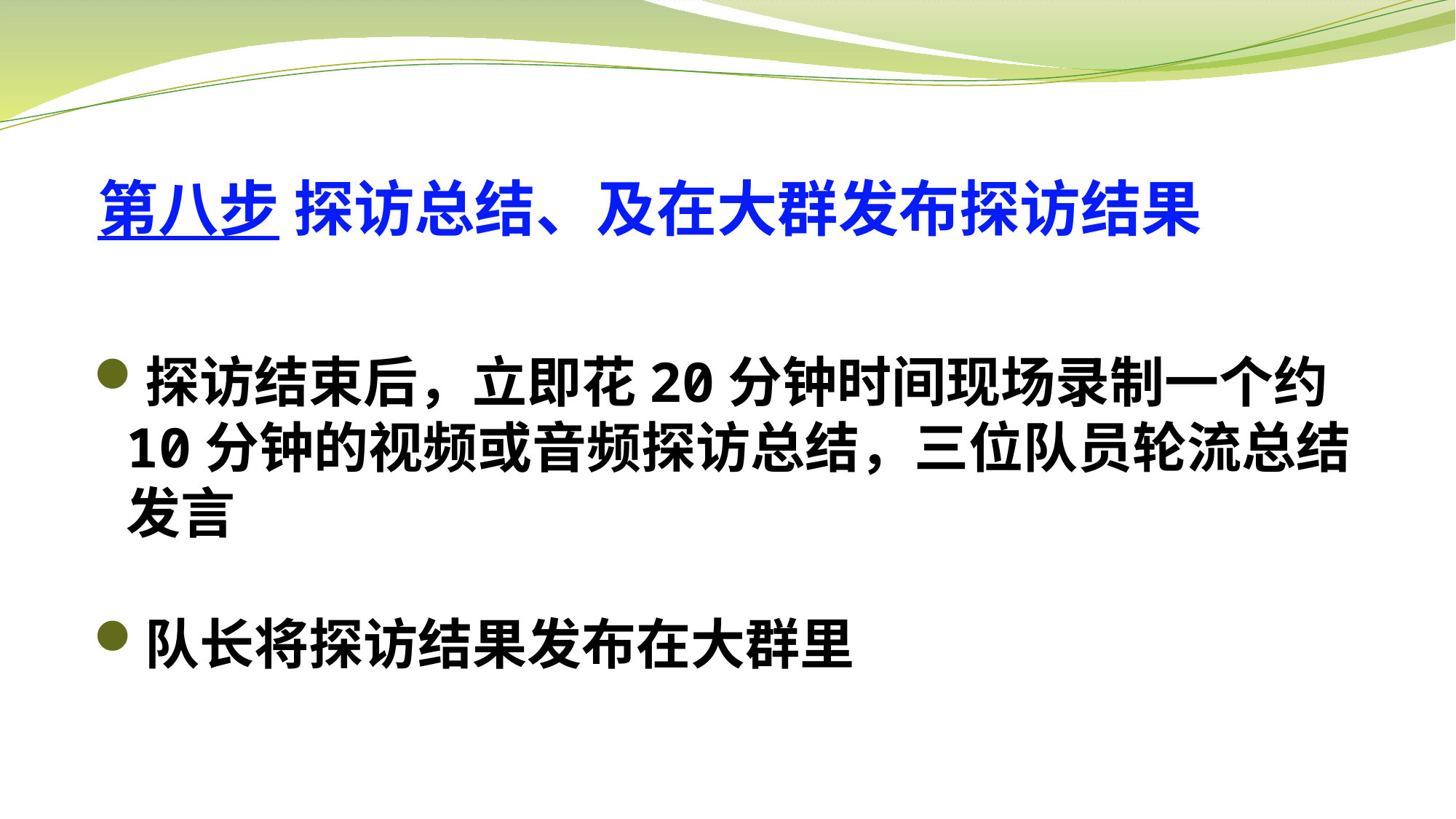

# 第八步 探访总结、及在大群发布探访结果
探访结束后，立即花20分钟时间现场录制一个约10分钟的视频或音频探访总结，三位队员轮流总结发言

队长将探访结果发布在大群里